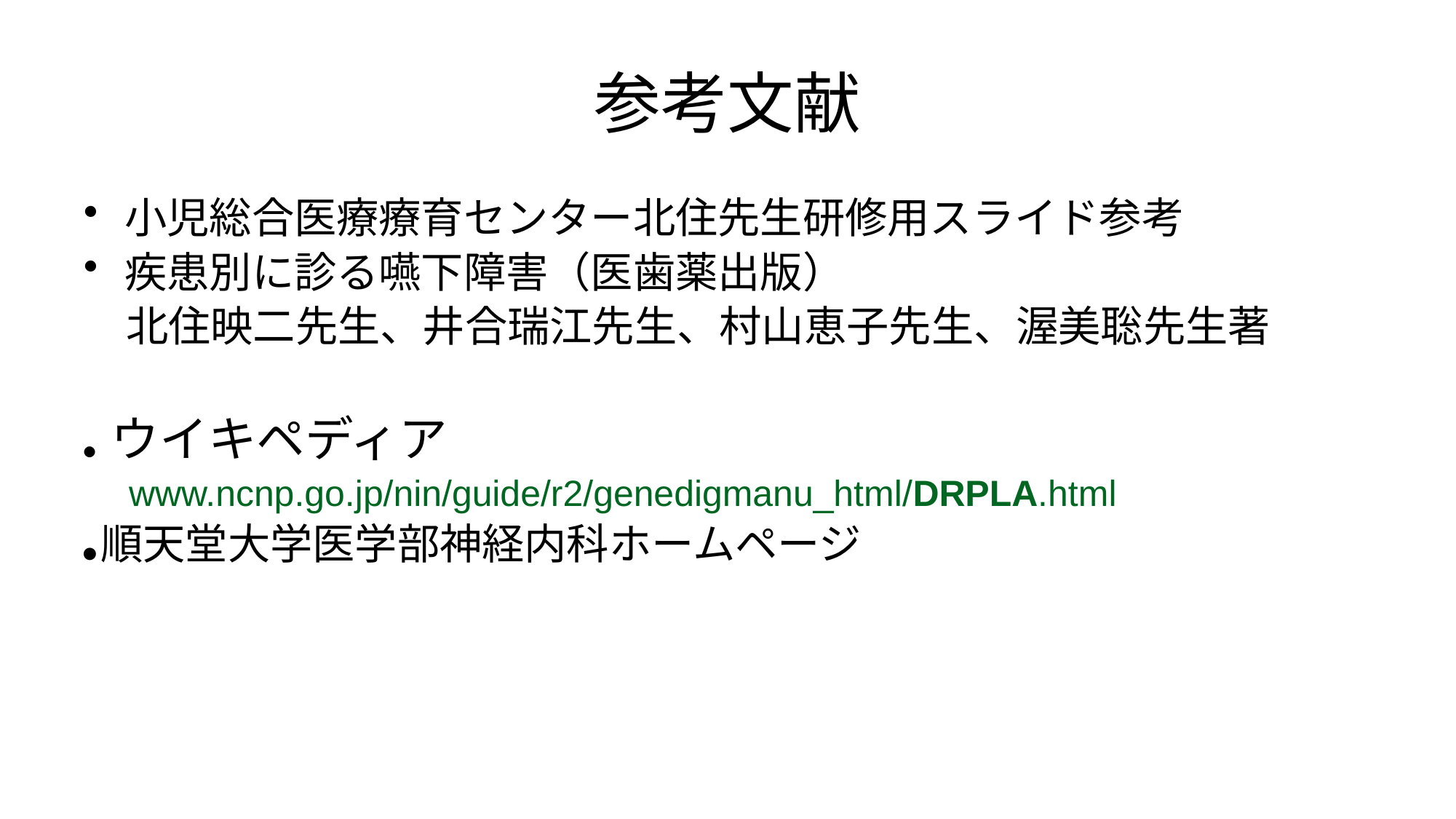

# 参考文献
小児総合医療療育センター北住先生研修用スライド参考
疾患別に診る嚥下障害（医歯薬出版）
　北住映二先生、井合瑞江先生、村山恵子先生、渥美聡先生著

●　ウイキペディア
　www.ncnp.go.jp/nin/guide/r2/genedigmanu_html/DRPLA.html
●順天堂大学医学部神経内科ホームページ